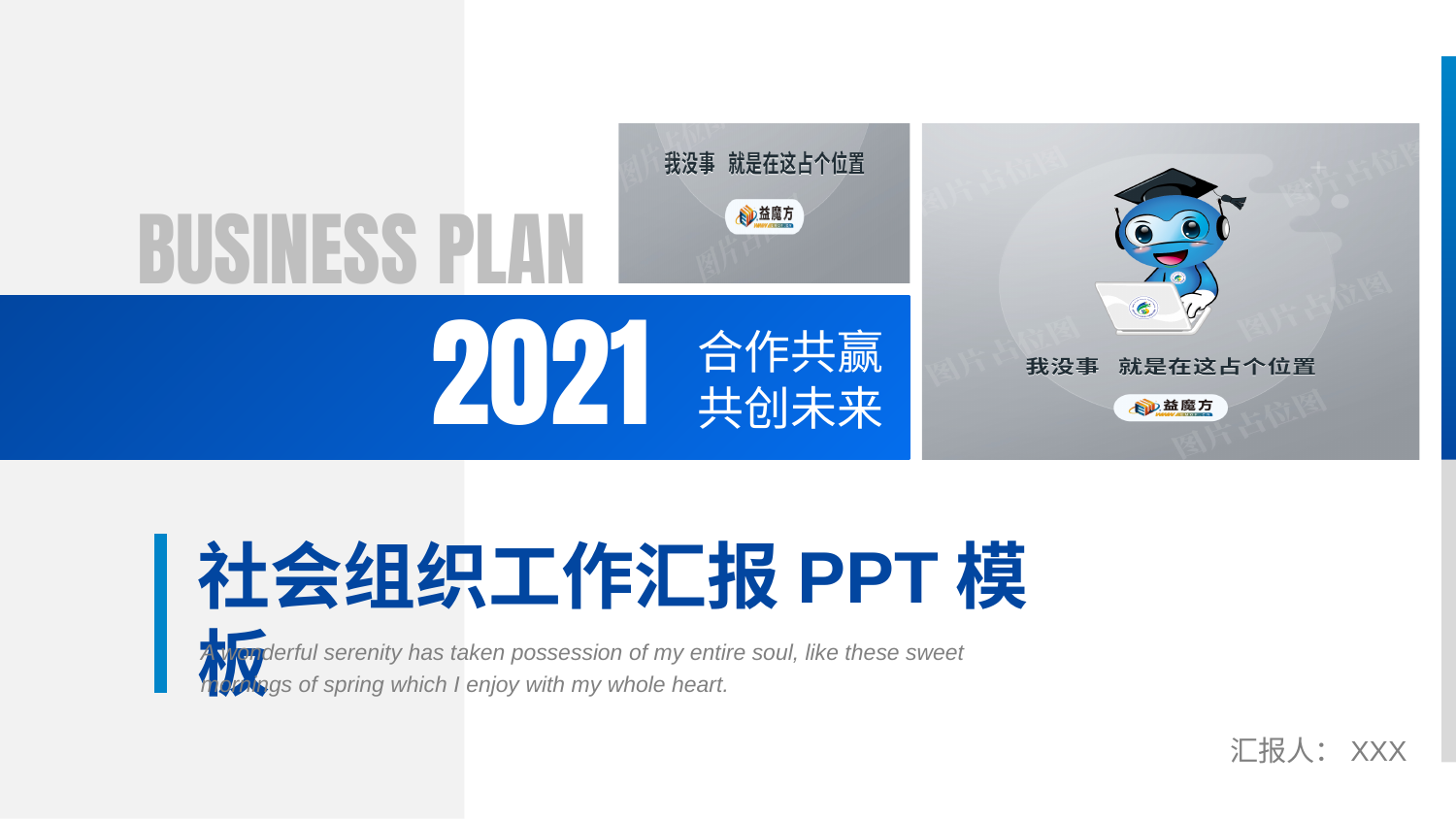

BUSINESS PLAN

2021
合作共赢
共创未来

社会组织工作汇报PPT模板
A wonderful serenity has taken possession of my entire soul, like these sweet mornings of spring which I enjoy with my whole heart.
汇报人：XXX